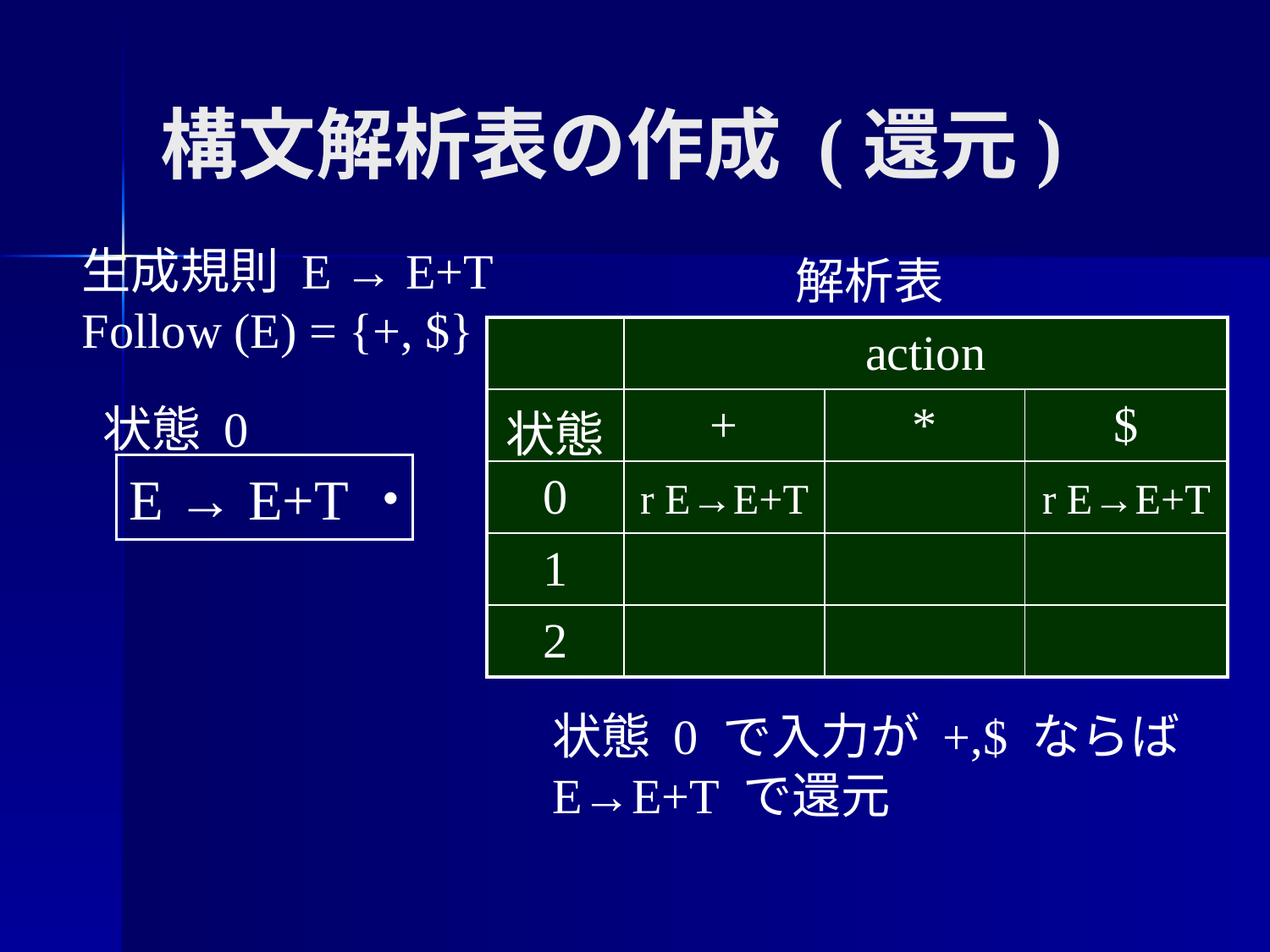

# 構文解析表の作成 (還元)
生成規則 E → E+T
Follow (E) = {+, $}
解析表
|  | action |  |  |
| --- | --- | --- | --- |
| 状態 | + | \* | $ |
| 0 |  |  |  |
| 1 |  |  |  |
| 2 |  |  |  |
状態 0
E → E+T・
r E→E+T
r E→E+T
状態 0 で入力が +,$ ならば
E→E+T で還元